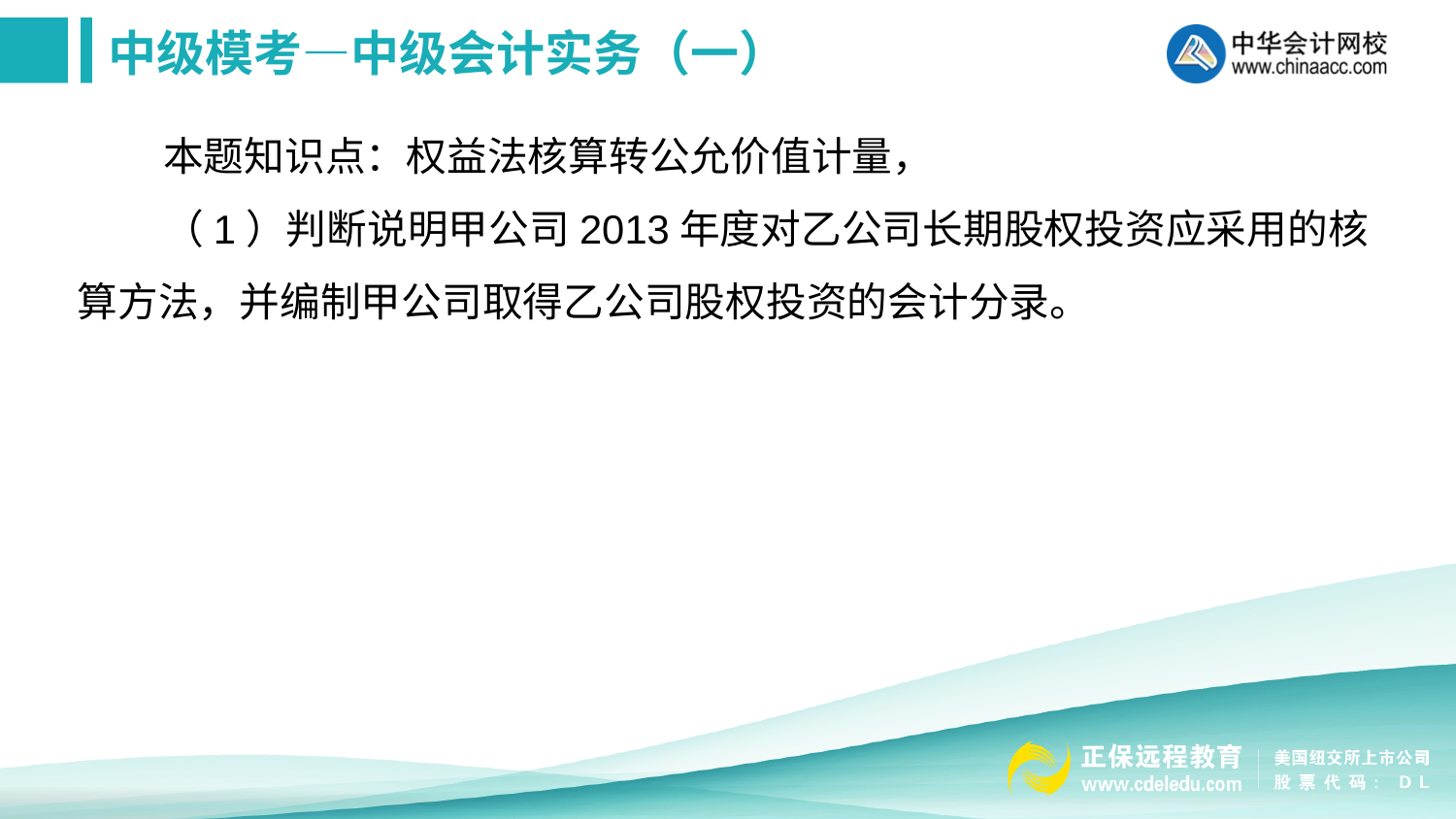

本题知识点：权益法核算转公允价值计量，
（1）判断说明甲公司2013年度对乙公司长期股权投资应采用的核算方法，并编制甲公司取得乙公司股权投资的会计分录。